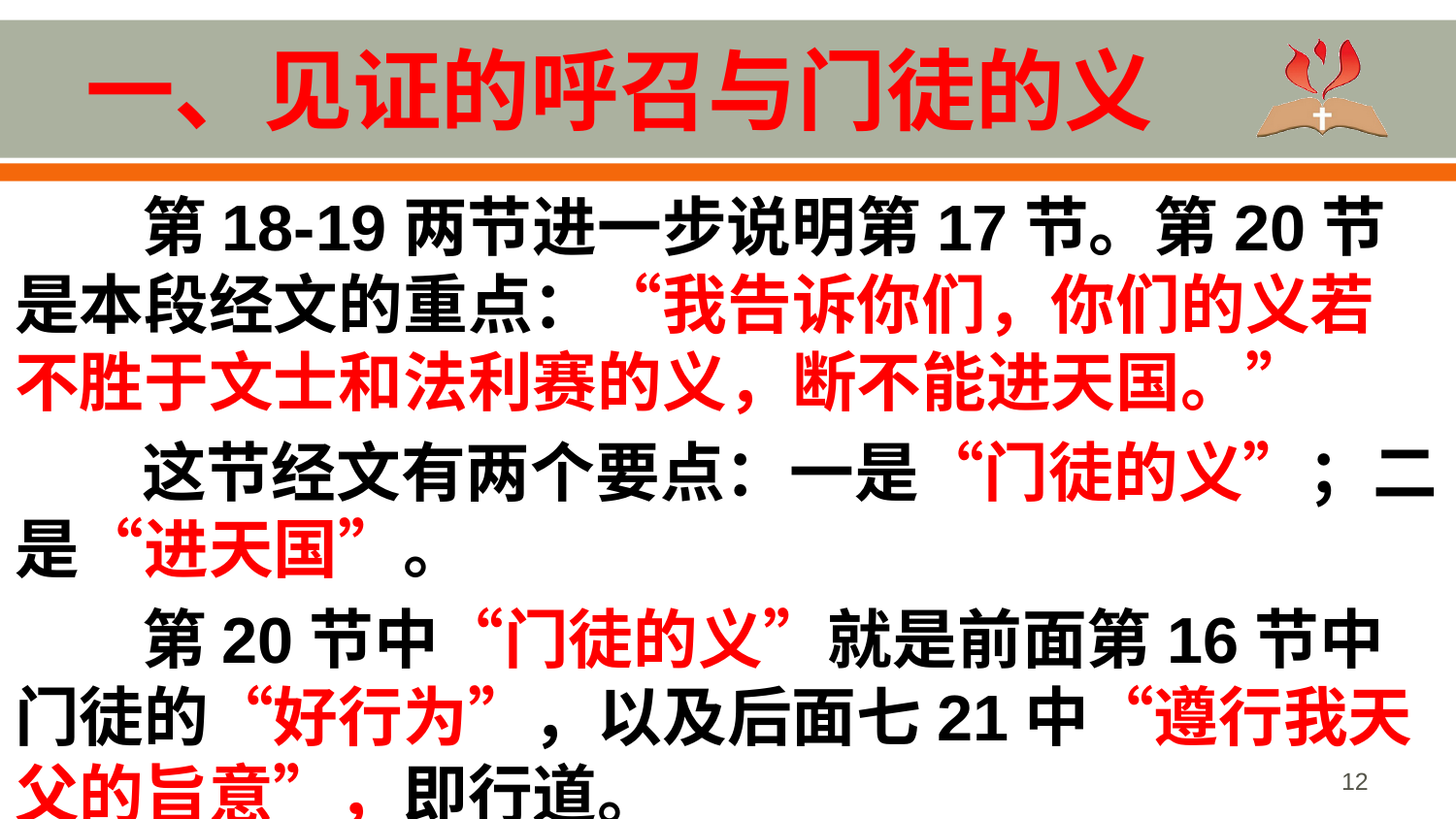

# 一、见证的呼召与门徒的义
第18-19两节进一步说明第17节。第20节是本段经文的重点：“我告诉你们，你们的义若不胜于文士和法利赛的义，断不能进天国。”
这节经文有两个要点：一是“门徒的义”；二是“进天国”。
第20节中“门徒的义”就是前面第16节中门徒的“好行为”，以及后面七21中“遵行我天父的旨意”，即行道。

12